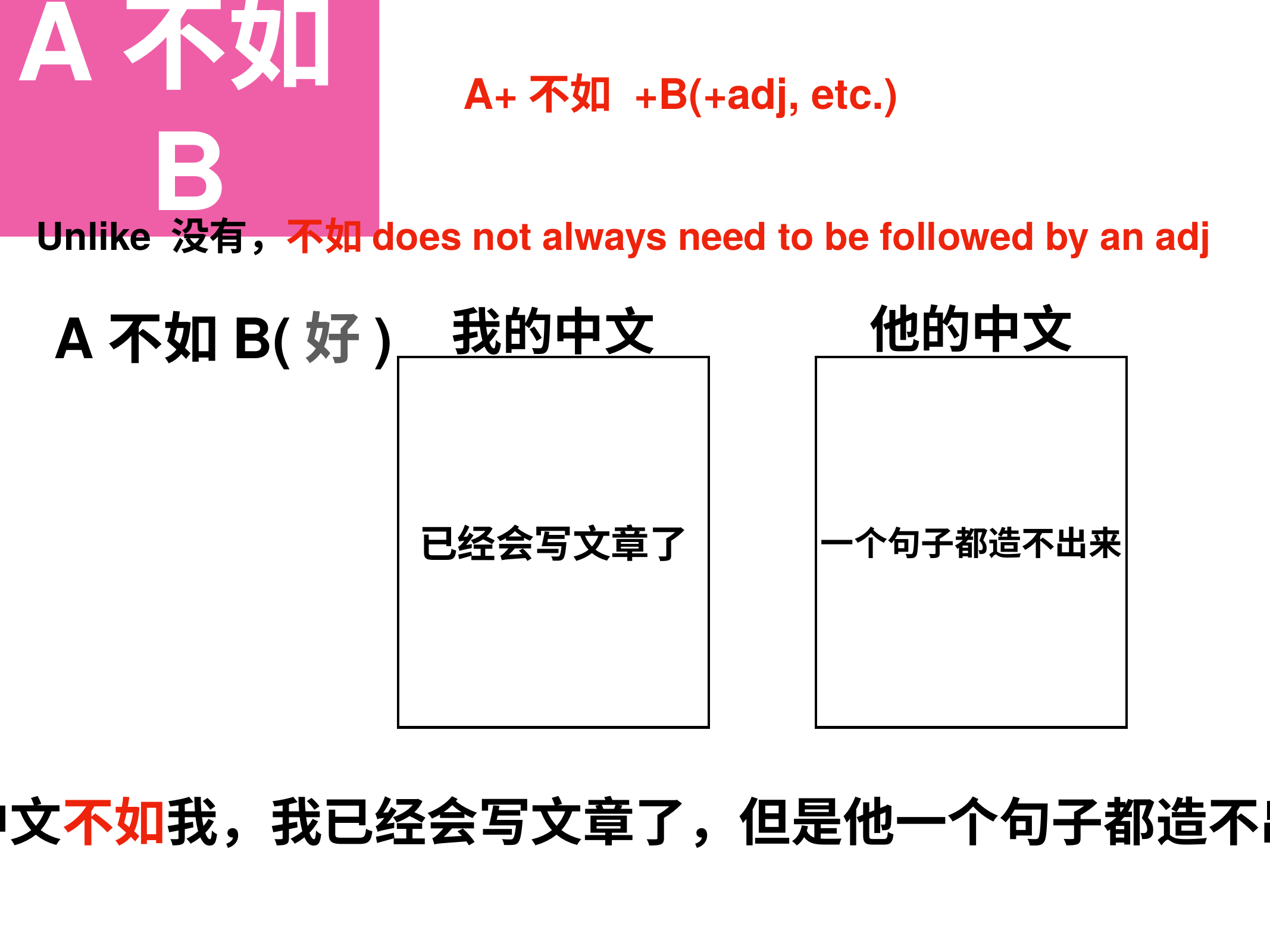

A不如B
A+不如 +B(+adj, etc.)

Unlike 没有，不如does not always need to be followed by an adj
他的中文
我的中文
A不如B(好)

已经会写文章了
一个句子都造不出来
他的中文不如我，我已经会写文章了，但是他一个句子都造不出来。